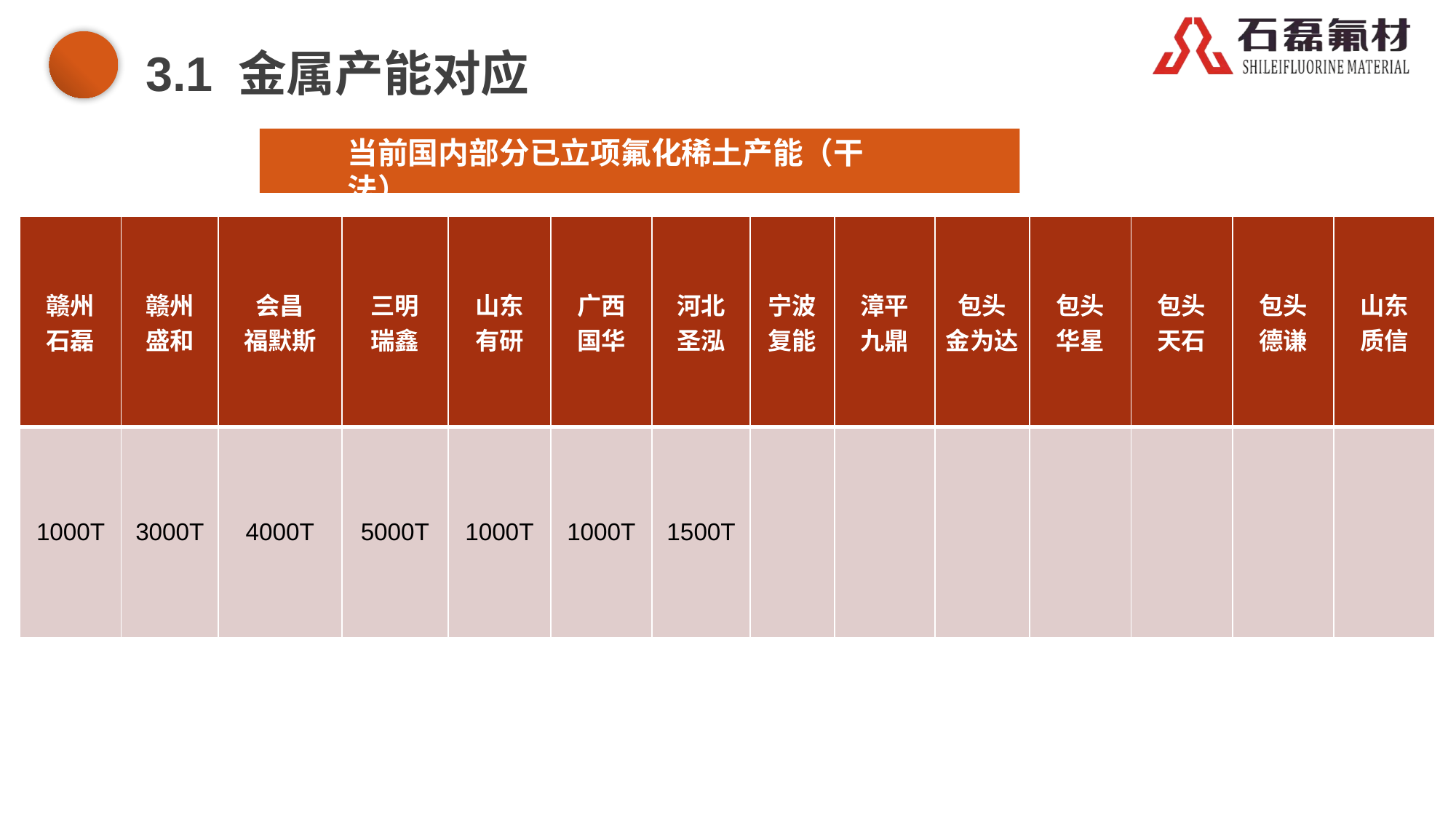

3.1 金属产能对应

当前国内部分已立项氟化稀土产能（干法）
| 赣州 石磊 | 赣州 盛和 | 会昌 福默斯 | 三明 瑞鑫 | 山东 有研 | 广西 国华 | 河北 圣泓 | 宁波 复能 | 漳平 九鼎 | 包头 金为达 | 包头 华星 | 包头 天石 | 包头 德谦 | 山东 质信 |
| --- | --- | --- | --- | --- | --- | --- | --- | --- | --- | --- | --- | --- | --- |
| 1000T | 3000T | 4000T | 5000T | 1000T | 1000T | 1500T |  |  |  |  |  |  |  |